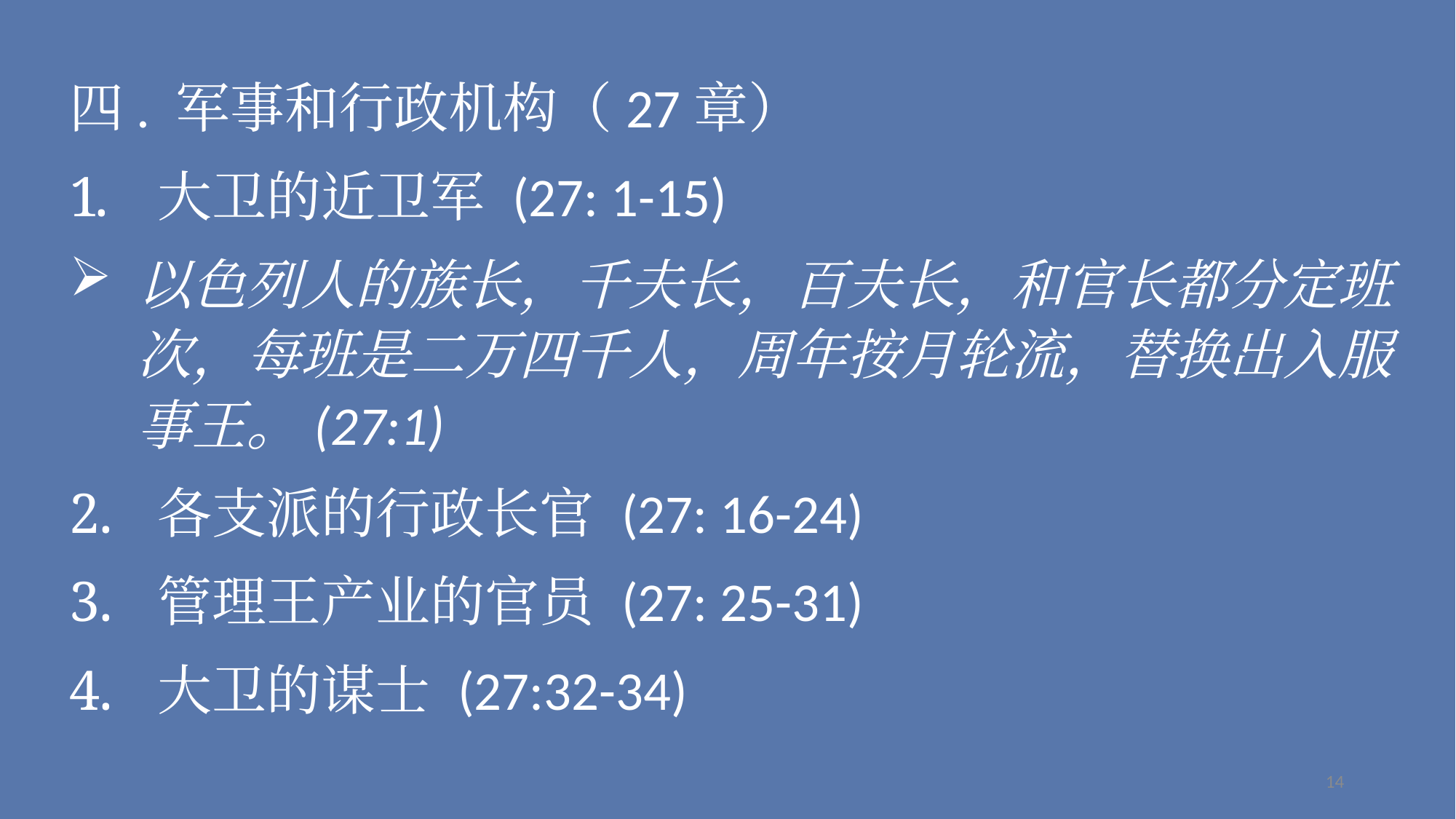

四. 军事和行政机构（27章）
大卫的近卫军 (27: 1-15)
以色列人的族长，千夫长，百夫长，和官长都分定班次，每班是二万四千人，周年按月轮流，替换出入服事王。(27:1)
各支派的行政长官 (27: 16-24)
管理王产业的官员 (27: 25-31)
大卫的谋士 (27:32-34)

14